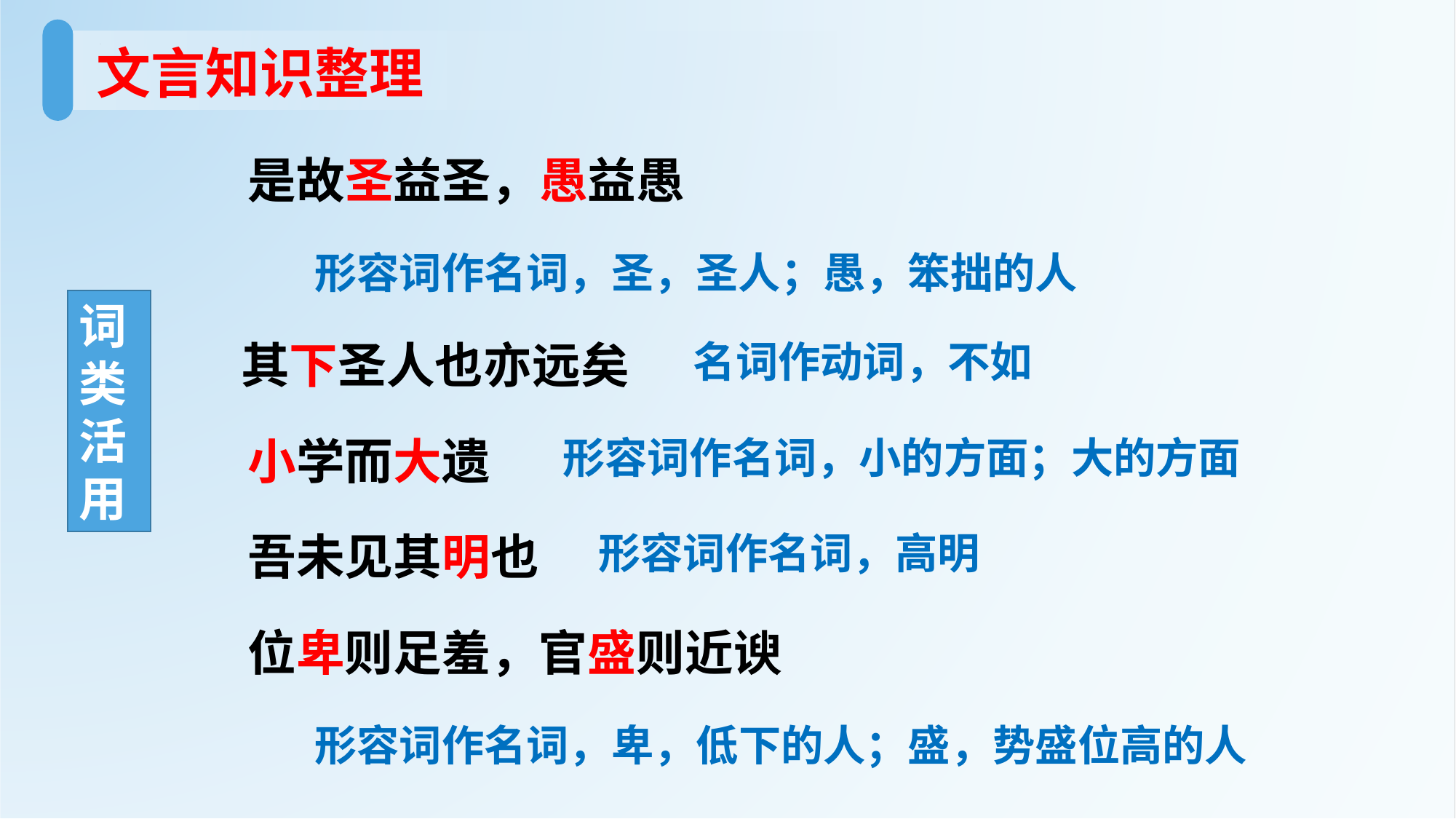

文言知识整理
是故圣益圣，愚益愚
形容词作名词，圣，圣人；愚，笨拙的人
词 类 活 用
其下圣人也亦远矣
名词作动词，不如
小学而大遗
形容词作名词，小的方面；大的方面
吾未见其明也
形容词作名词，高明
位卑则足羞，官盛则近谀
形容词作名词，卑，低下的人；盛，势盛位高的人